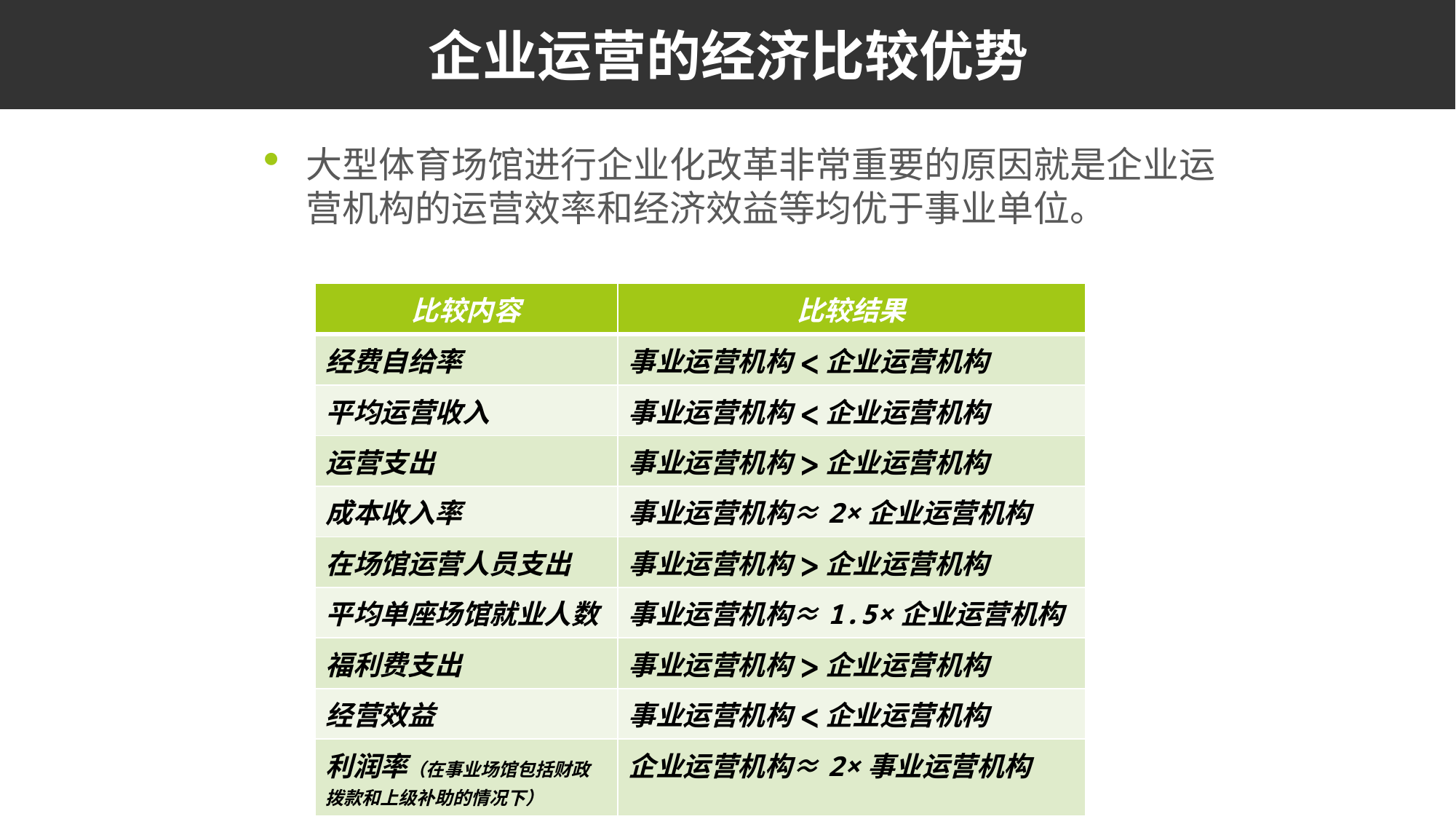

# 企业运营的经济比较优势
大型体育场馆进行企业化改革非常重要的原因就是企业运营机构的运营效率和经济效益等均优于事业单位。

| 比较内容 | 比较结果 |
| --- | --- |
| 经费自给率 | 事业运营机构<企业运营机构 |
| 平均运营收入 | 事业运营机构<企业运营机构 |
| 运营支出 | 事业运营机构>企业运营机构 |
| 成本收入率 | 事业运营机构≈2×企业运营机构 |
| 在场馆运营人员支出 | 事业运营机构>企业运营机构 |
| 平均单座场馆就业人数 | 事业运营机构≈1.5×企业运营机构 |
| 福利费支出 | 事业运营机构>企业运营机构 |
| 经营效益 | 事业运营机构<企业运营机构 |
| 利润率（在事业场馆包括财政拨款和上级补助的情况下） | 企业运营机构≈2×事业运营机构 |